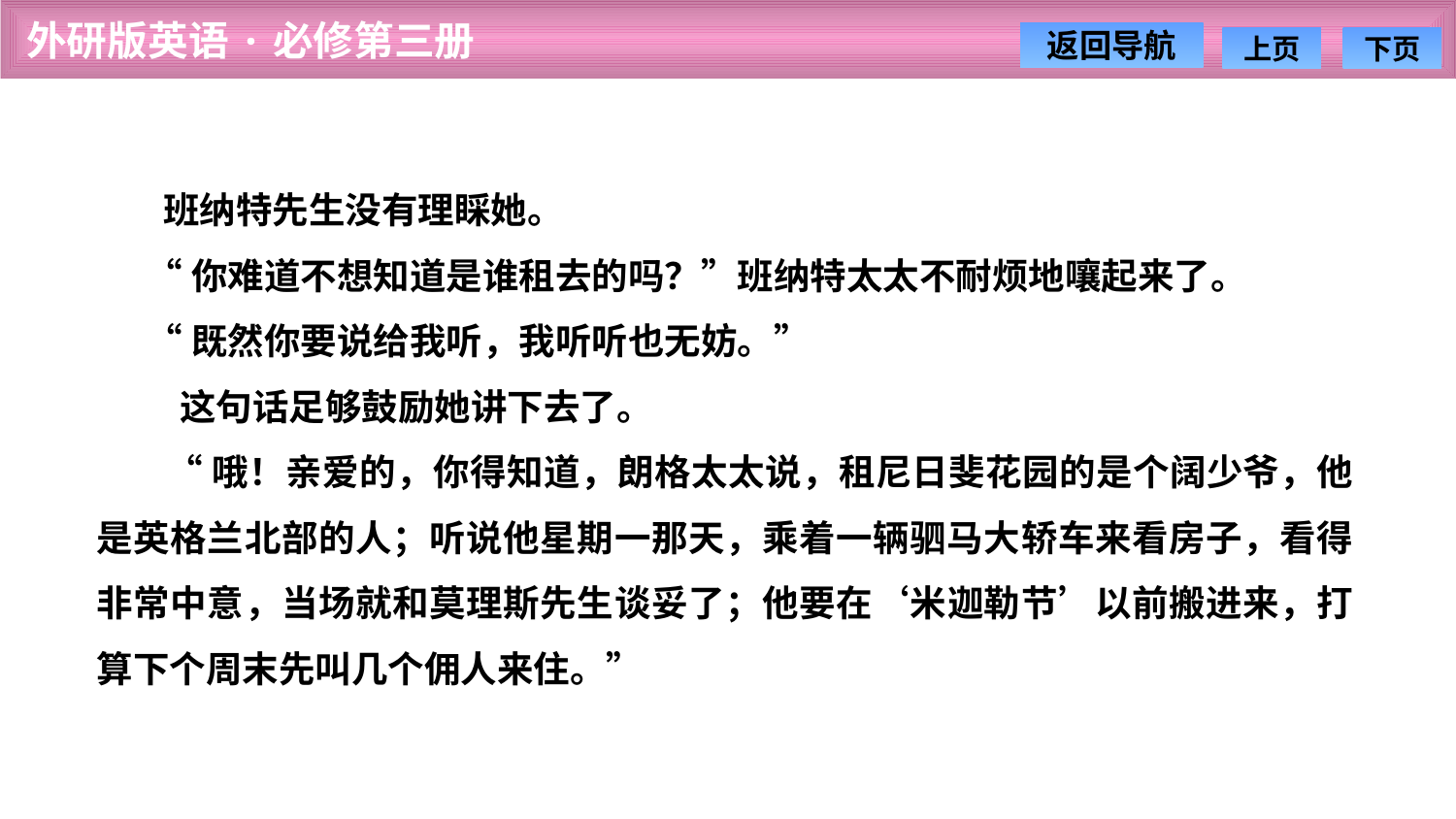

班纳特先生没有理睬她。
      “你难道不想知道是谁租去的吗？”班纳特太太不耐烦地嚷起来了。
      “既然你要说给我听，我听听也无妨。”
         这句话足够鼓励她讲下去了。
        “哦！亲爱的，你得知道，朗格太太说，租尼日斐花园的是个阔少爷，他是英格兰北部的人；听说他星期一那天，乘着一辆驷马大轿车来看房子，看得非常中意，当场就和莫理斯先生谈妥了；他要在‘米迦勒节’以前搬进来，打算下个周末先叫几个佣人来住。”